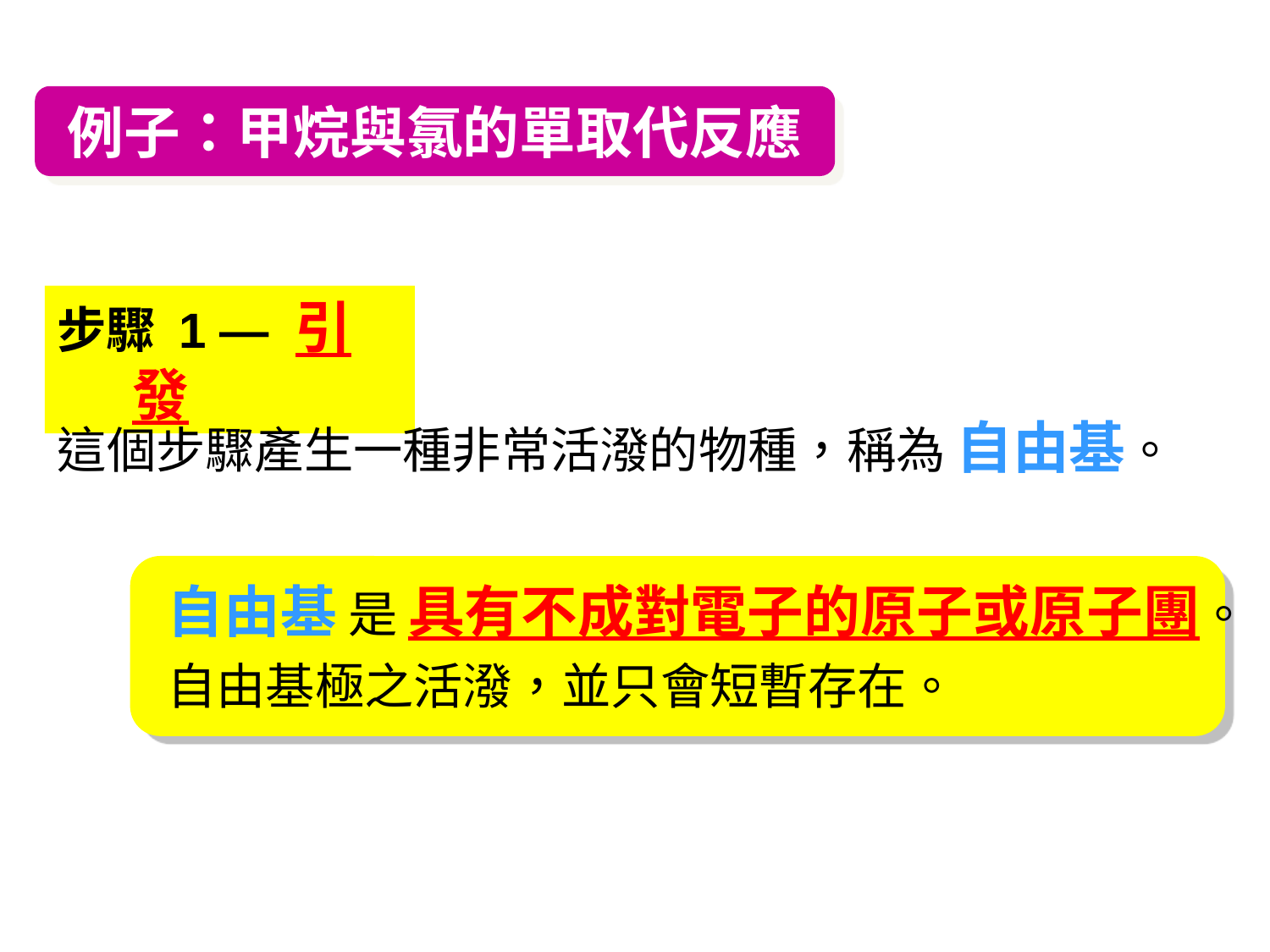

例子：甲烷與氯的單取代反應
步驟 1 ― 引發
這個步驟產生一種非常活潑的物種，稱為 自由基。

自由基 是 具有不成對電子的原子或原子團。
自由基極之活潑，並只會短暫存在。